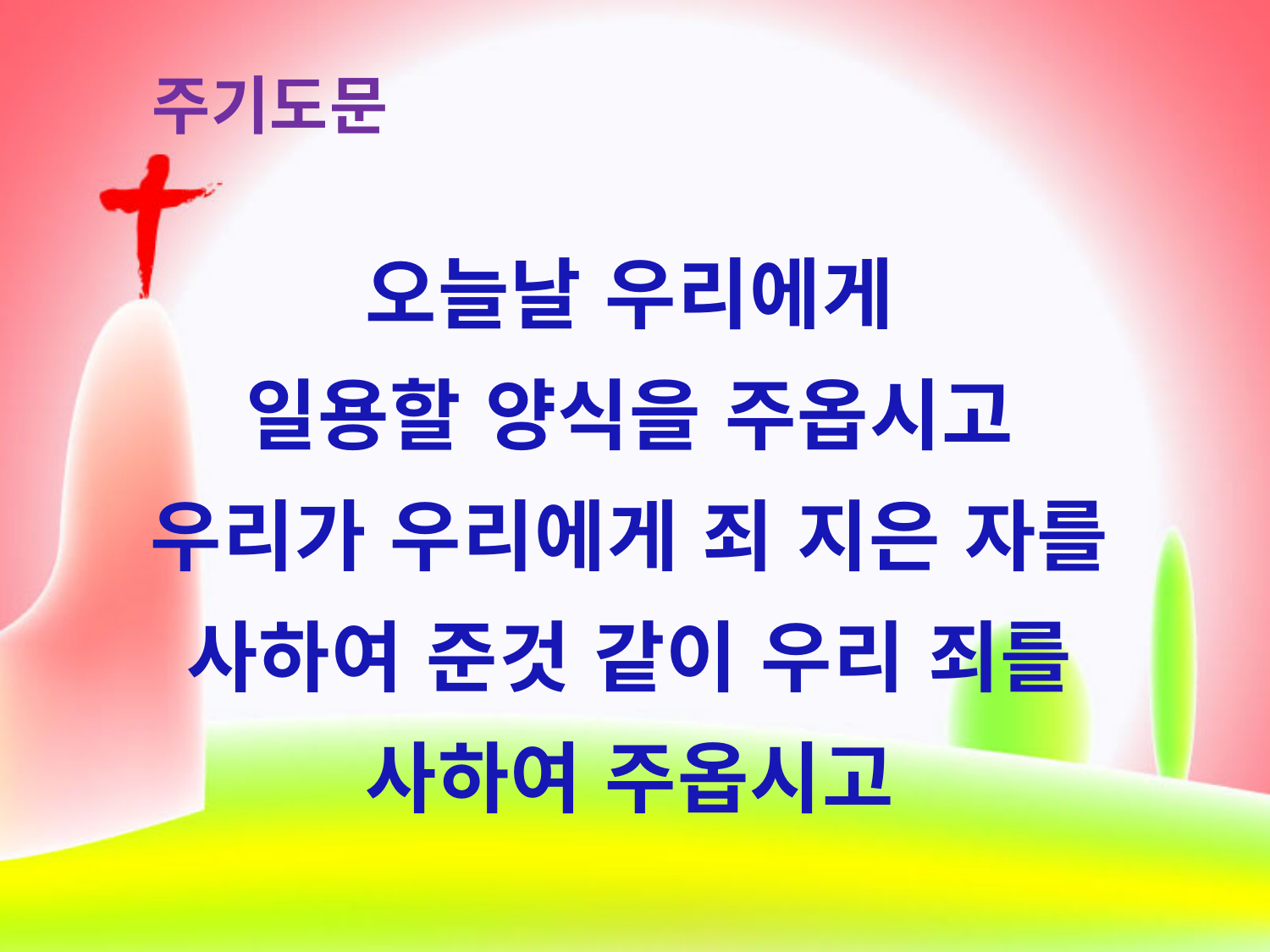

주기도문
오늘날 우리에게
일용할 양식을 주옵시고
우리가 우리에게 죄 지은 자를
사하여 준것 같이 우리 죄를
사하여 주옵시고